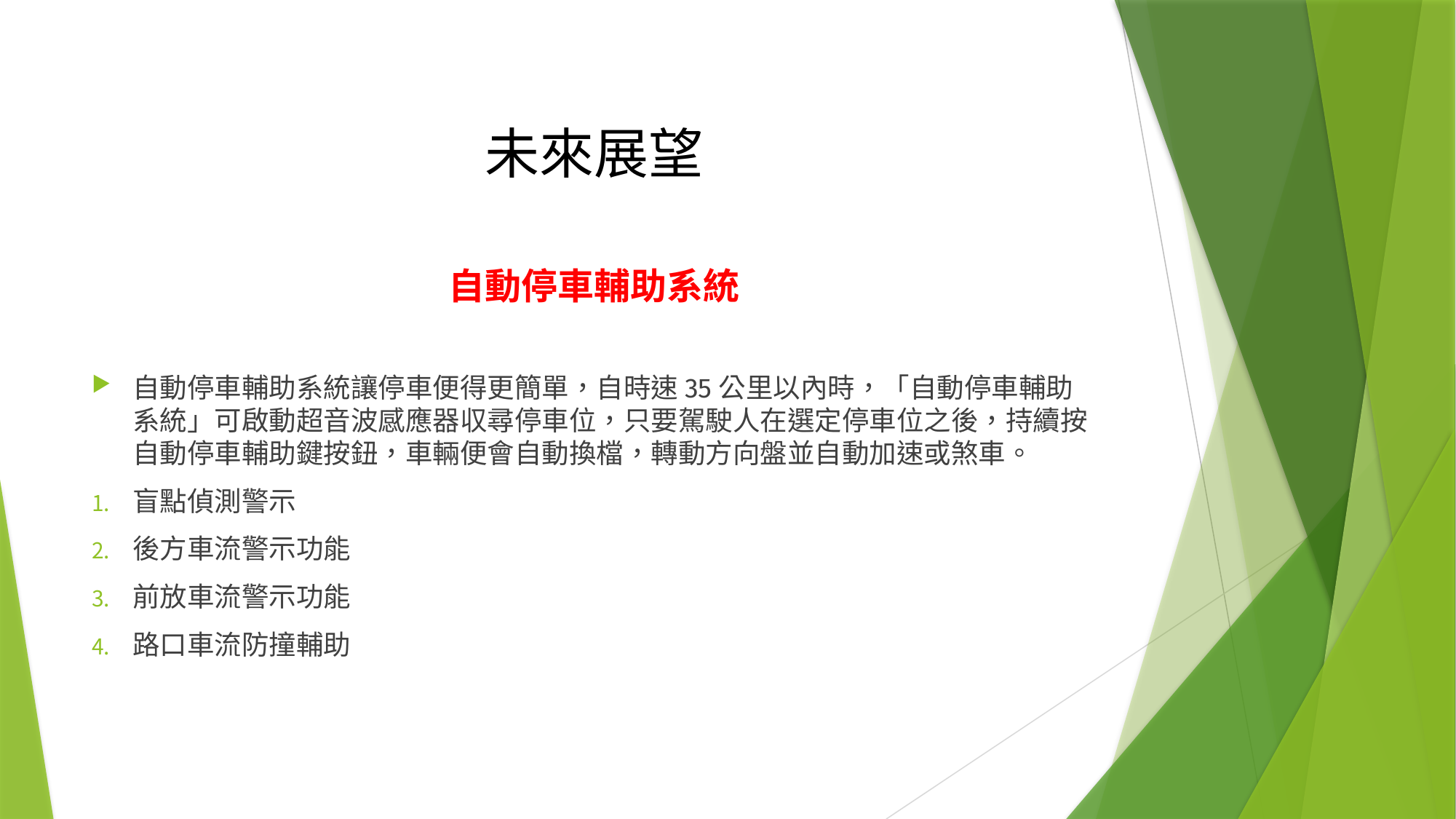

# 未來展望
自動停車輔助系統

自動停車輔助系統讓停車便得更簡單，自時速35公里以內時，「自動停車輔助系統」可啟動超音波感應器収尋停車位，只要駕駛人在選定停車位之後，持續按自動停車輔助鍵按鈕，車輛便會自動換檔，轉動方向盤並自動加速或煞車。
盲點偵測警示
後方車流警示功能
前放車流警示功能
路口車流防撞輔助